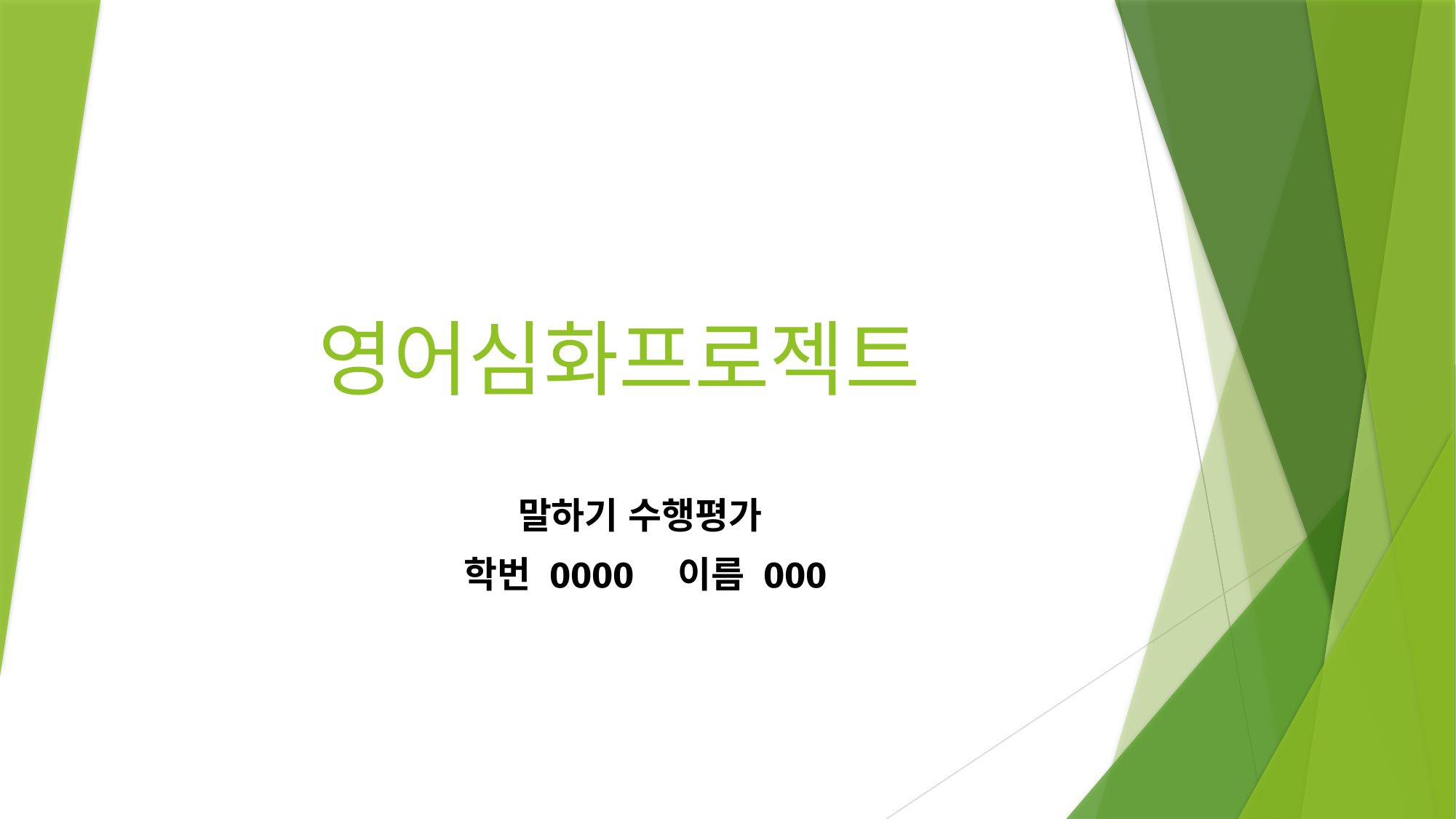

# 영어심화프로젝트
말하기 수행평가
학번 0000    이름 000